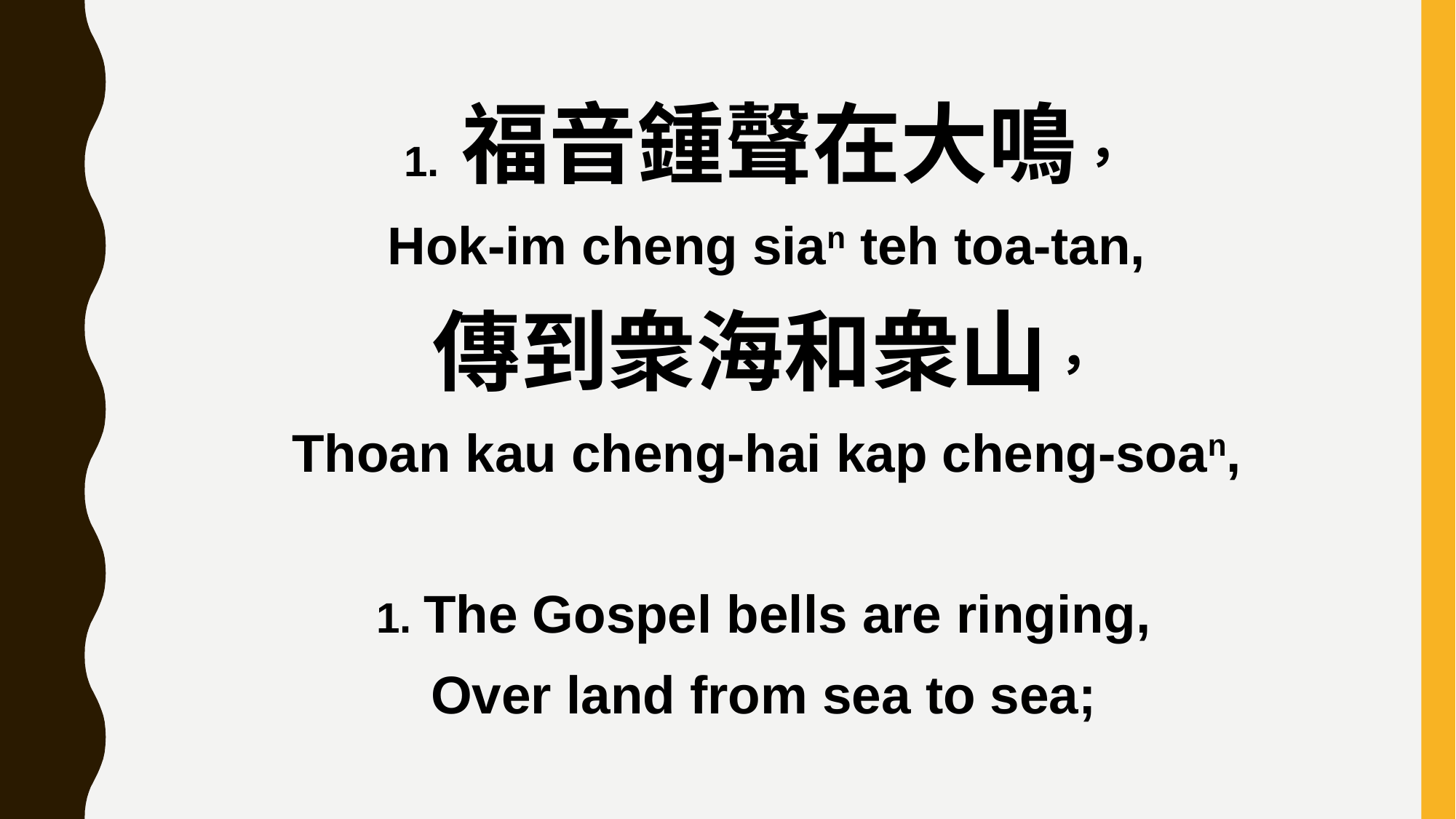

1. 福音鍾聲在大鳴，
Hok-im cheng sian teh toa-tan,
傳到衆海和衆山，
Thoan kau cheng-hai kap cheng-soan,

1. The Gospel bells are ringing,
Over land from sea to sea;